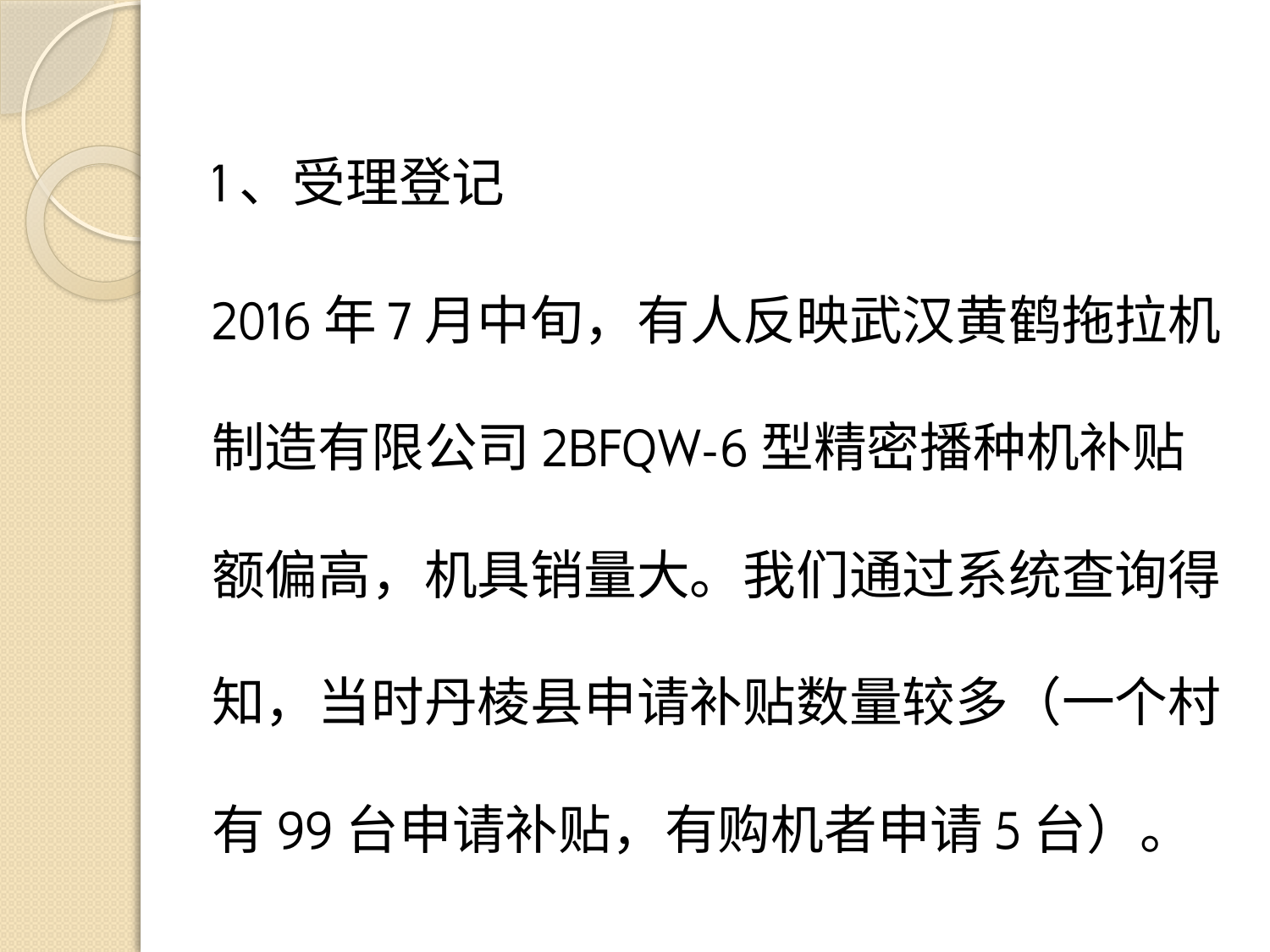

1、受理登记
2016年7月中旬，有人反映武汉黄鹤拖拉机制造有限公司2BFQW-6型精密播种机补贴额偏高，机具销量大。我们通过系统查询得知，当时丹棱县申请补贴数量较多（一个村有99台申请补贴，有购机者申请5台）。